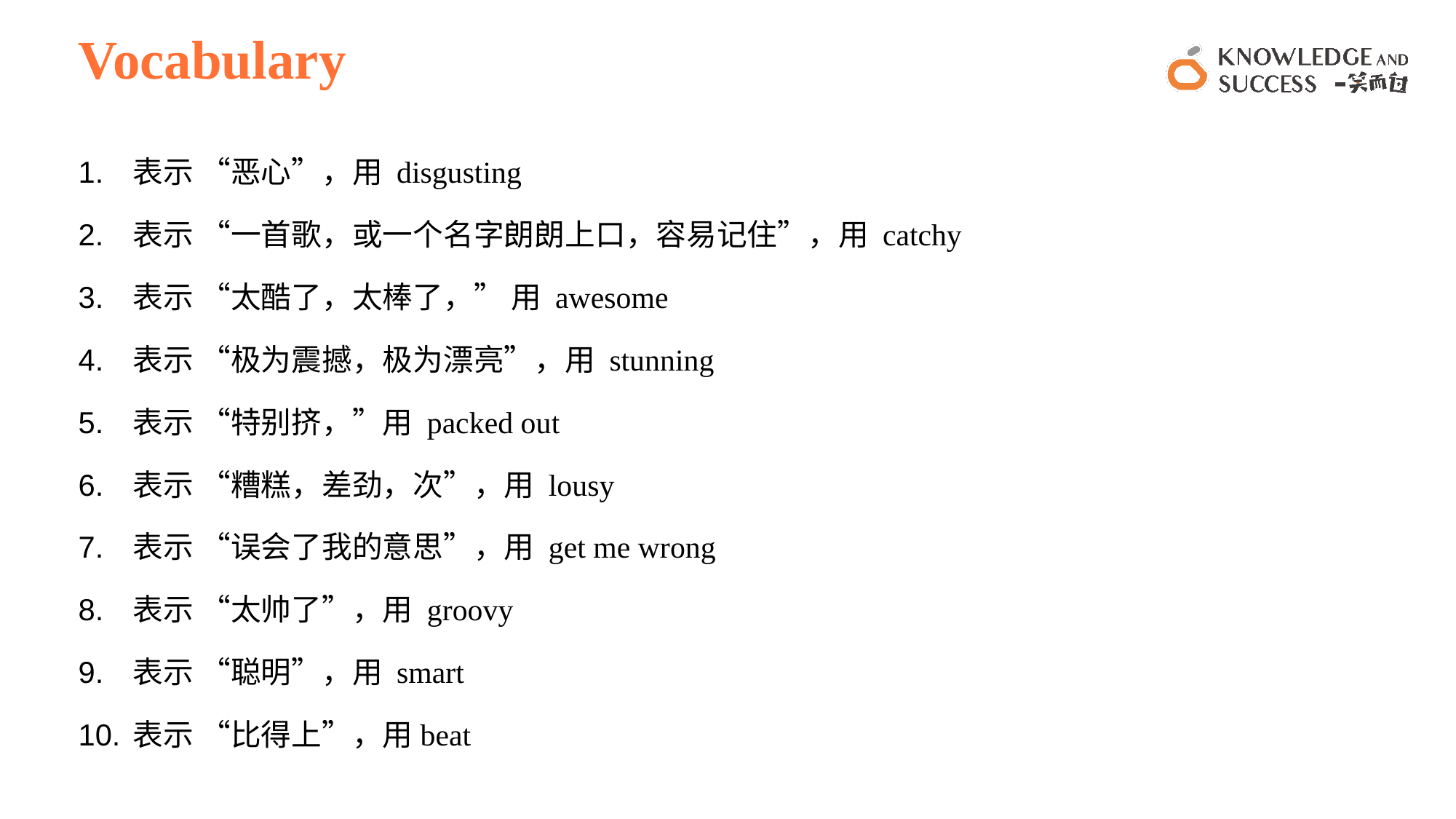

# Vocabulary
表示 “恶心”，用 disgusting
表示 “一首歌，或一个名字朗朗上口，容易记住”，用 catchy
表示 “太酷了，太棒了，” 用 awesome
表示 “极为震撼，极为漂亮”，用 stunning
表示 “特别挤，”用 packed out
表示 “糟糕，差劲，次”，用 lousy
表示 “误会了我的意思”，用 get me wrong
表示 “太帅了”，用 groovy
表示 “聪明”，用 smart
表示 “比得上”，用beat